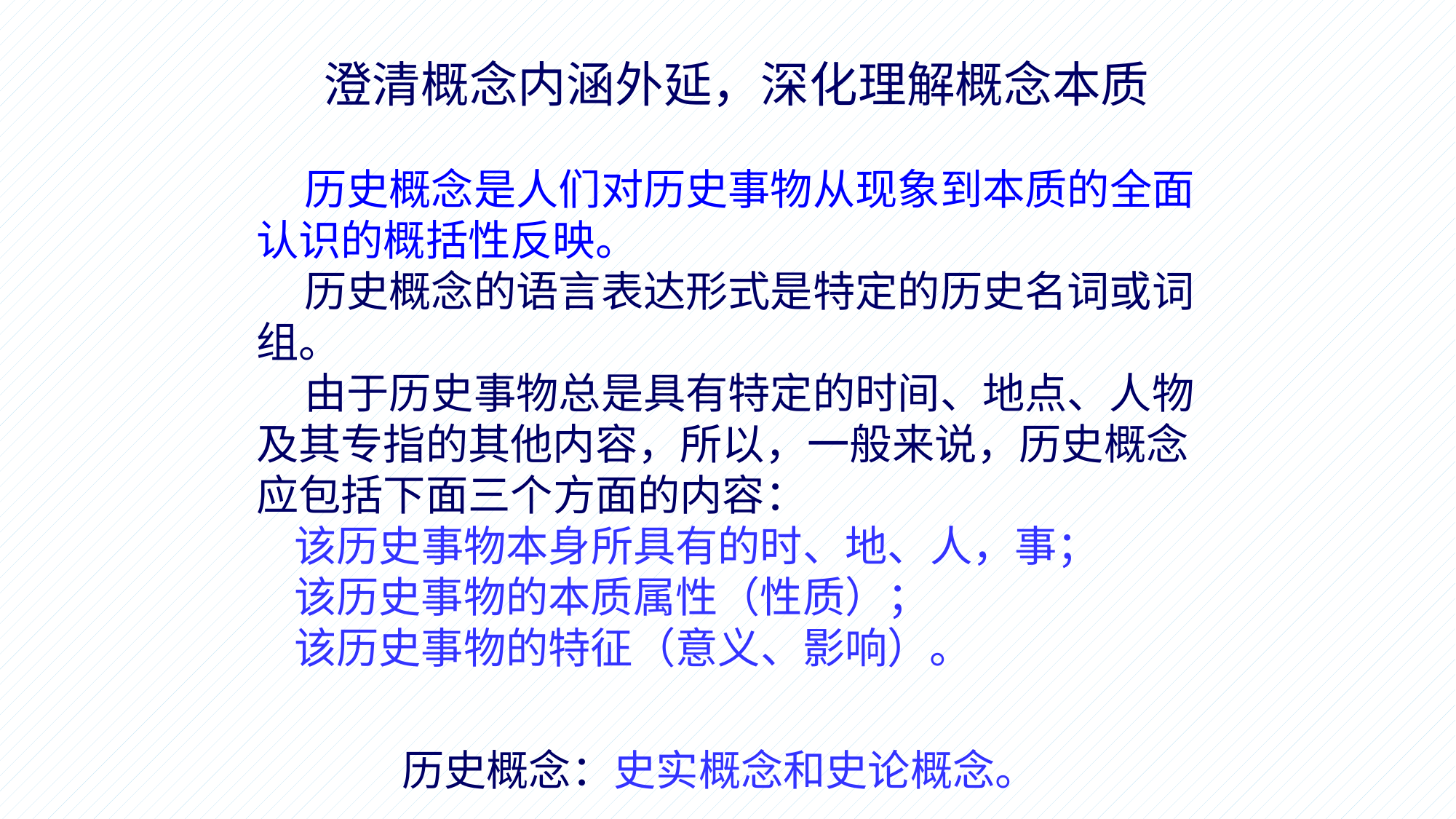

澄清概念内涵外延，深化理解概念本质
    历史概念是人们对历史事物从现象到本质的全面认识的概括性反映。
    历史概念的语言表达形式是特定的历史名词或词组。
    由于历史事物总是具有特定的时间、地点、人物及其专指的其他内容，所以，一般来说，历史概念应包括下面三个方面的内容：
    该历史事物本身所具有的时、地、人，事；　　
    该历史事物的本质属性（性质）；　
    该历史事物的特征（意义、影响）。
历史概念：史实概念和史论概念。